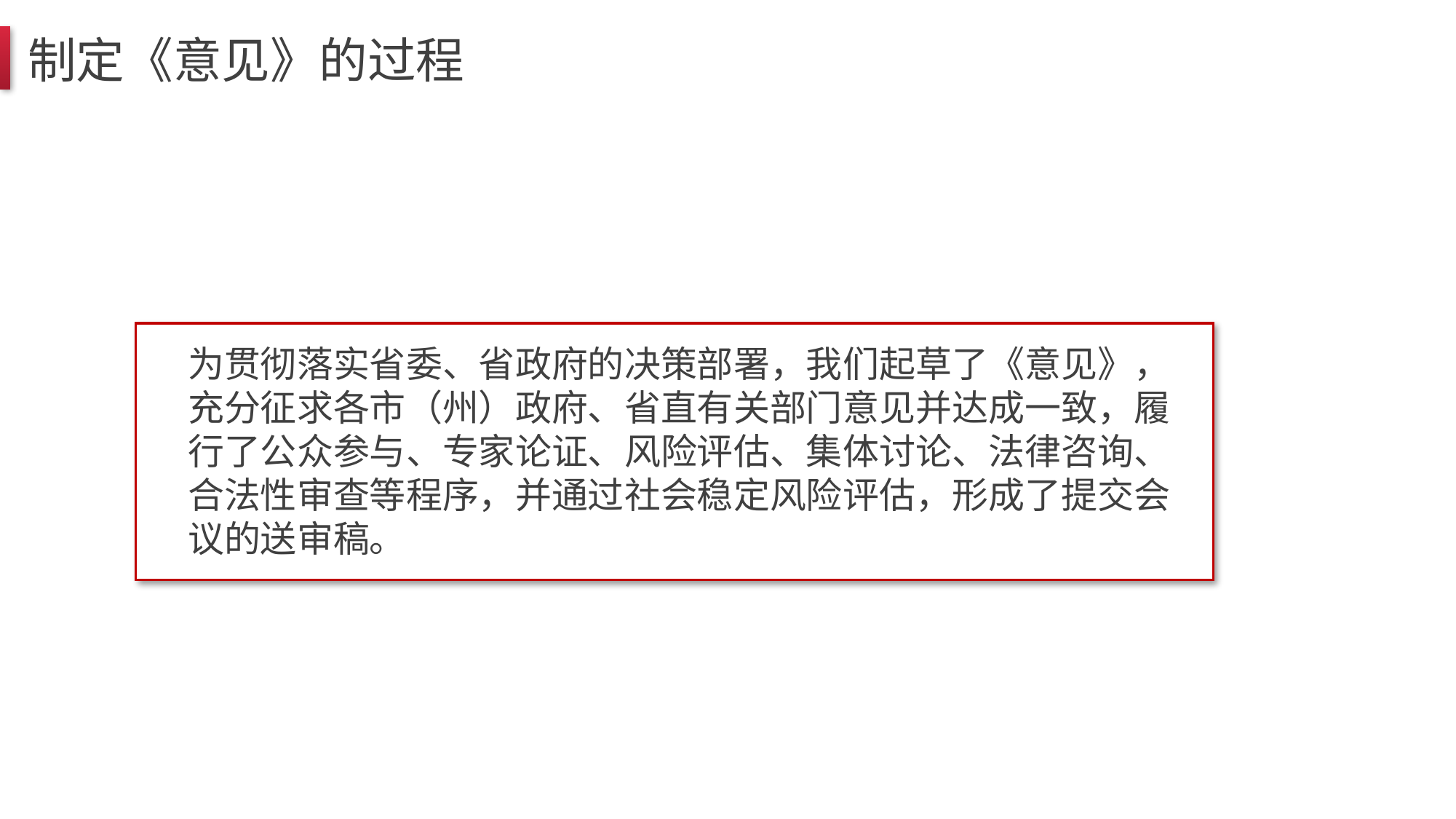

制定《意见》的过程

为贯彻落实省委、省政府的决策部署，我们起草了《意见》，充分征求各市（州）政府、省直有关部门意见并达成一致，履行了公众参与、专家论证、风险评估、集体讨论、法律咨询、合法性审查等程序，并通过社会稳定风险评估，形成了提交会议的送审稿。